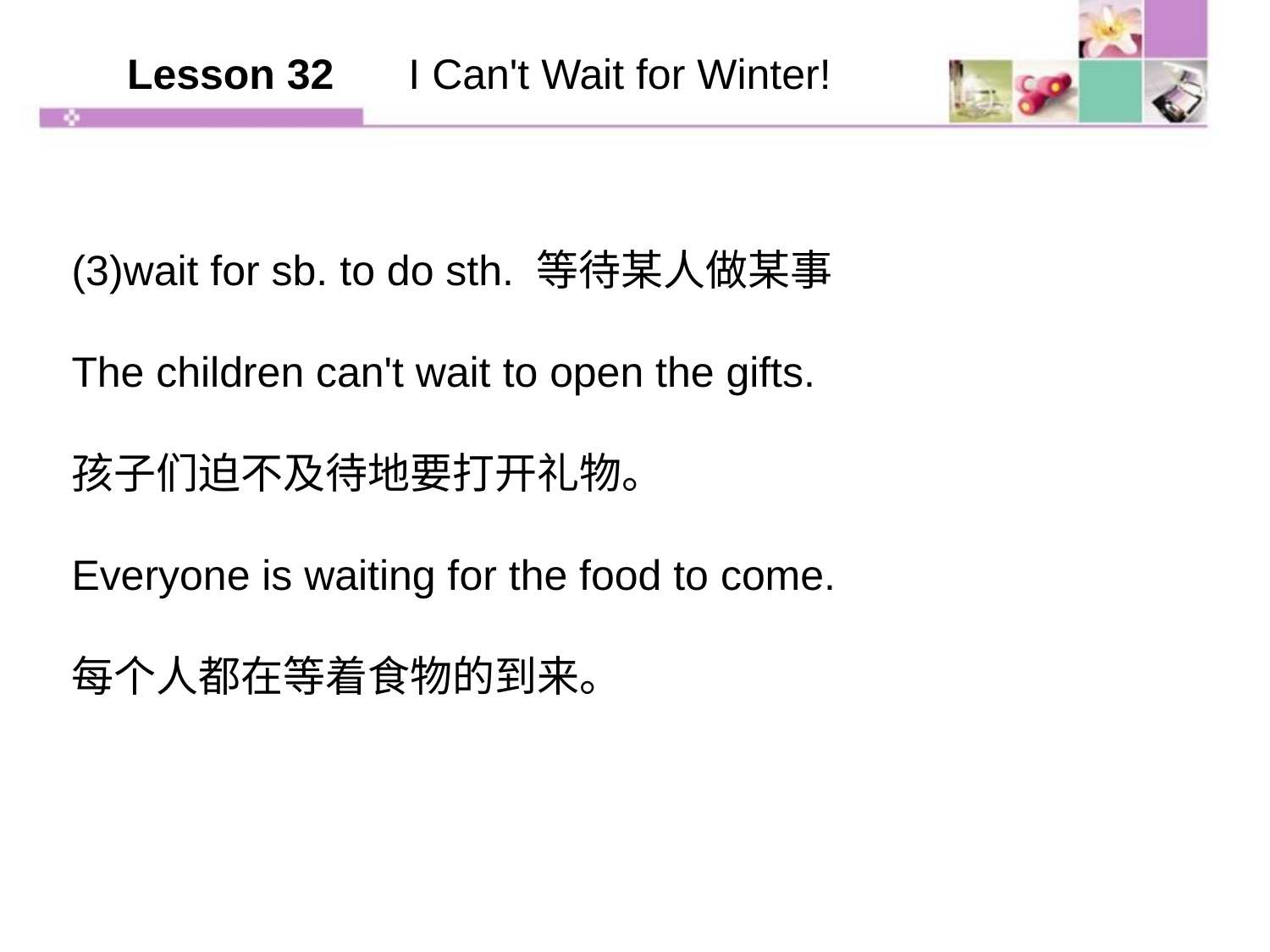

Lesson 32 　I Can't Wait for Winter!
(3)wait for sb. to do sth. 等待某人做某事
The children can't wait to open the gifts.
孩子们迫不及待地要打开礼物。
Everyone is waiting for the food to come.
每个人都在等着食物的到来。